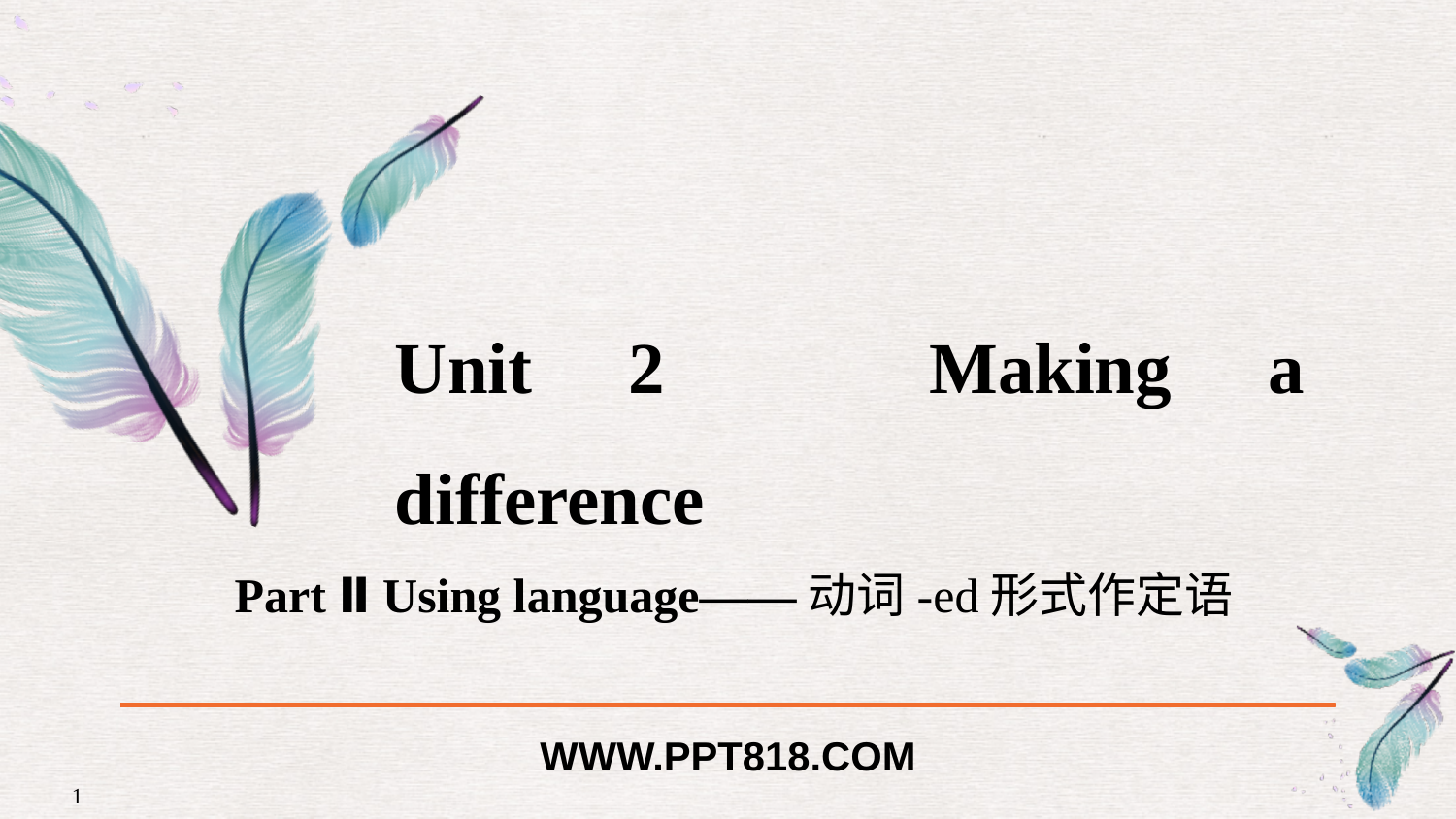

Unit 2　Making a difference
Part Ⅱ Using language——动词-ed形式作定语
WWW.PPT818.COM